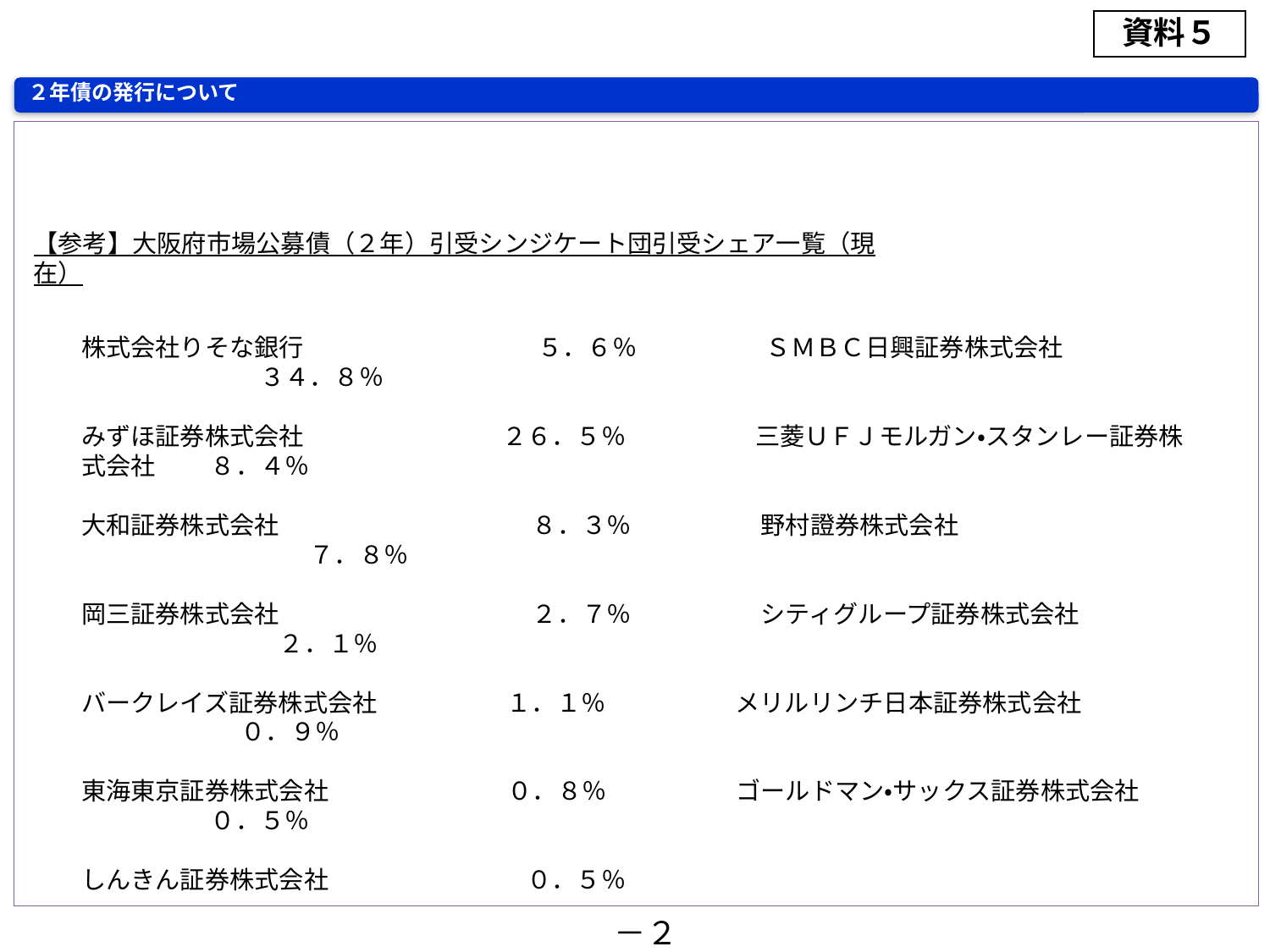

資料５
２年債の発行について

【参考】大阪府市場公募債（２年）引受シンジケート団引受シェア一覧（現在）
株式会社りそな銀行　　　　　　　　　  ５．６％　　　　　 ＳＭＢＣ日興証券株式会社　　　　　　　　　　　 　３４．８％

みずほ証券株式会社　　　　　　　　２６．５％　　　　　 三菱ＵＦＪモルガン・スタンレー証券株式会社　 　８．４％

大和証券株式会社　　　　　　　　　　 ８．３％　　　　　 野村證券株式会社　　　　　　　　　　　　　　　　　 　７．８％

岡三証券株式会社　　　　　　　　　　 ２．７％　　　　　 シティグループ証券株式会社　　　　　　　　　　　　２．１％

バークレイズ証券株式会社　　　　　 １．１％　　　　　 メリルリンチ日本証券株式会社　　　　　　　　　  　０．９％

東海東京証券株式会社　　　　　　　 ０．８％　　　　　 ゴールドマン・サックス証券株式会社　　　　　　 　０．５％

しんきん証券株式会社　　　　　　　　０．５％
－２－